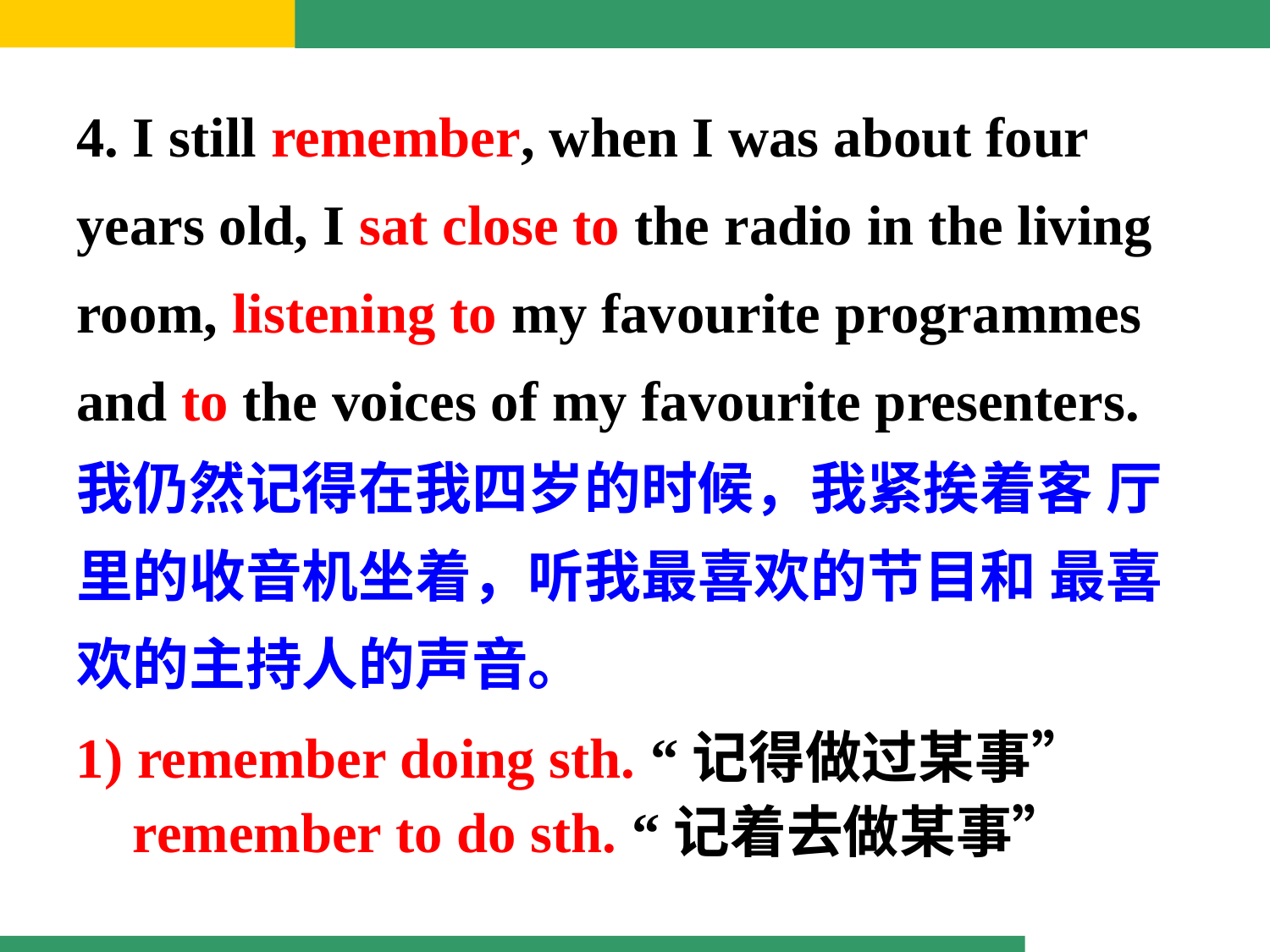

4. I still remember, when I was about four years old, I sat close to the radio in the living room, listening to my favourite programmes and to the voices of my favourite presenters.
我仍然记得在我四岁的时候，我紧挨着客 厅里的收音机坐着，听我最喜欢的节目和 最喜欢的主持人的声音。
1) remember doing sth. “记得做过某事”
    remember to do sth. “记着去做某事”